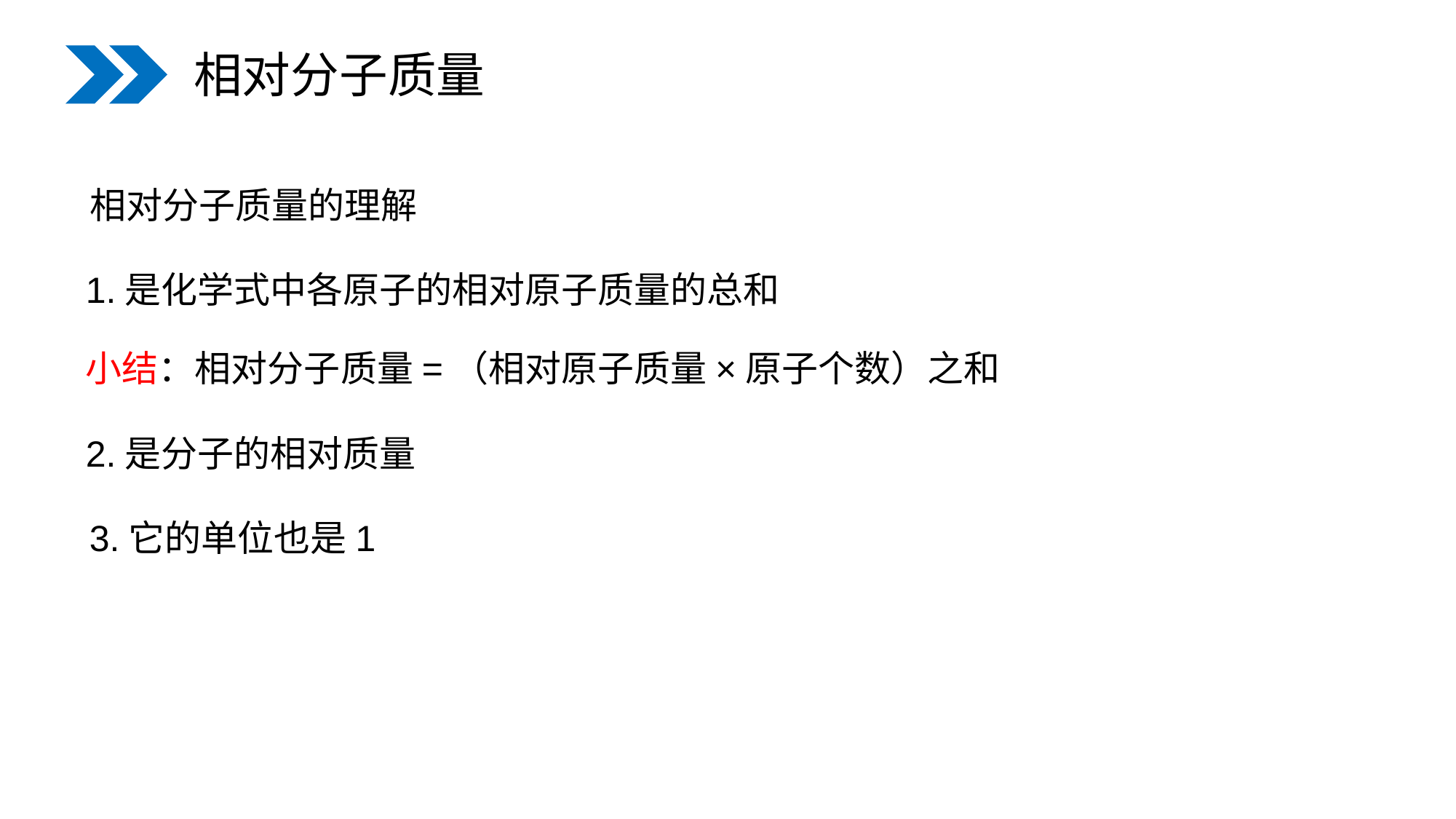

相对分子质量
相对分子质量的理解
1.是化学式中各原子的相对原子质量的总和
小结：相对分子质量=（相对原子质量×原子个数）之和
2.是分子的相对质量
3.它的单位也是1